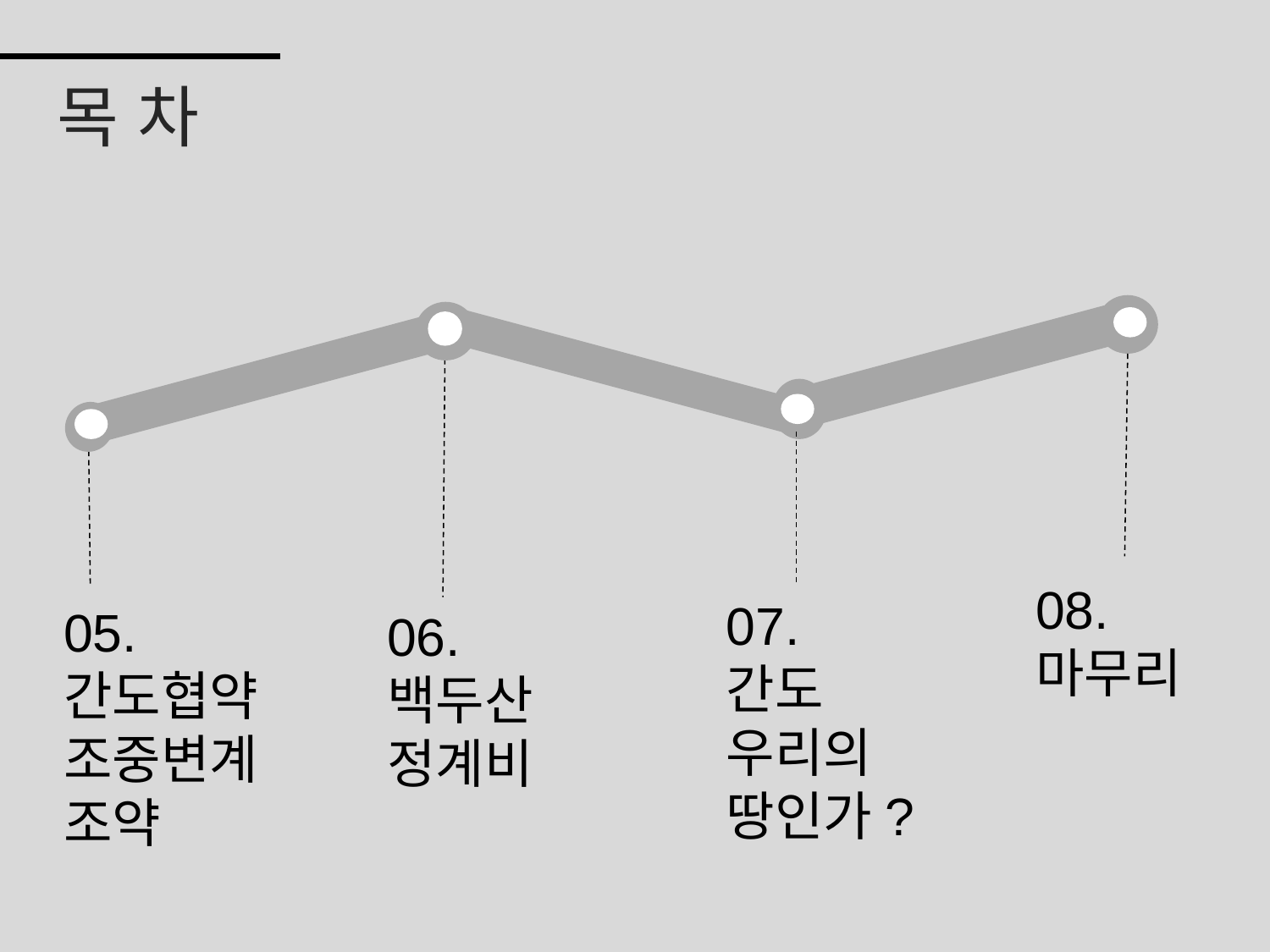

목 차

08.
마무리
07.
간도
우리의 땅인가?
05.
간도협약 조중변계조약
06.
백두산정계비